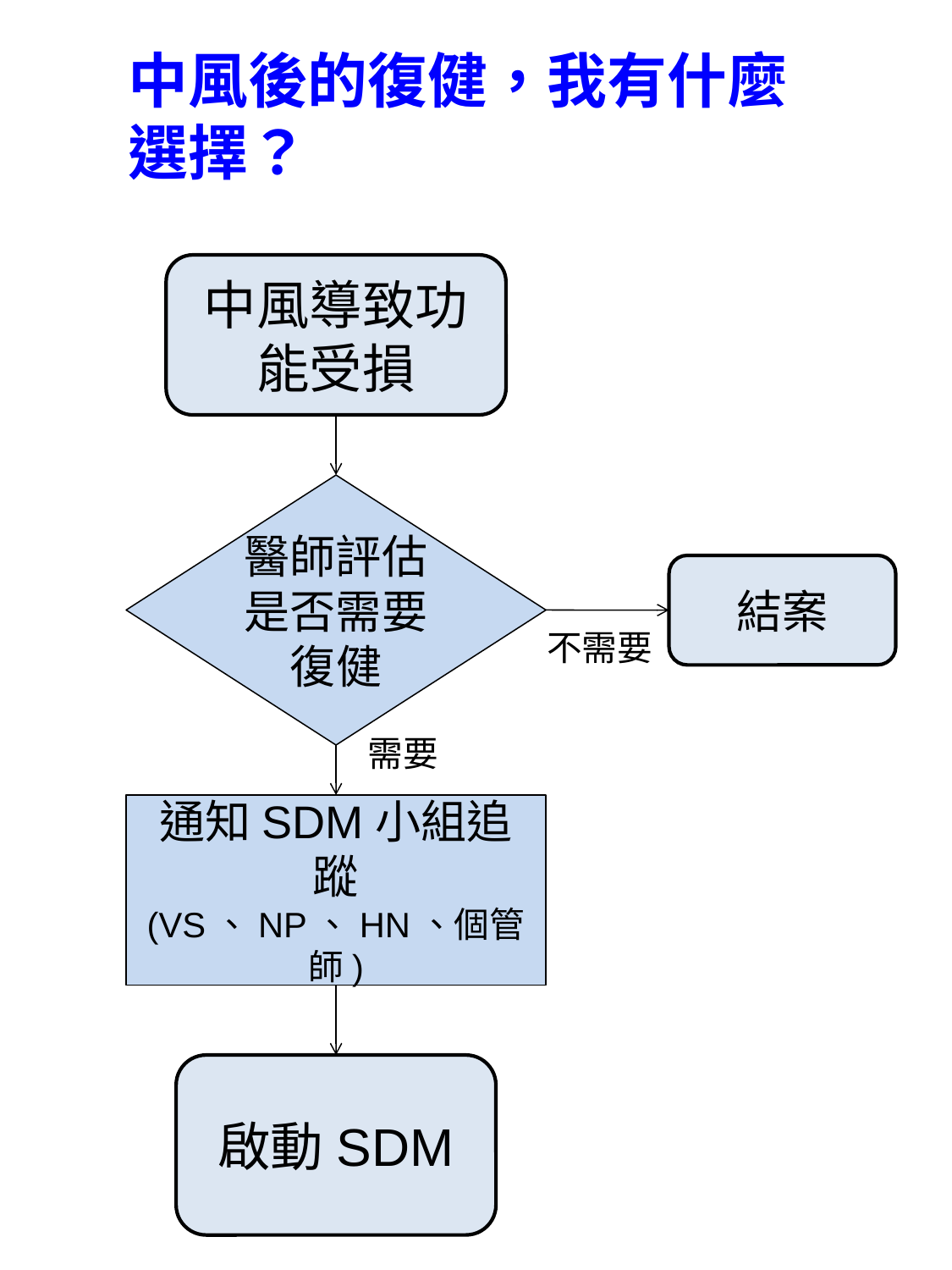

中風後的復健，我有什麼選擇？
中風導致功能受損
醫師評估是否需要復健
結案
不需要
需要
通知SDM小組追蹤
(VS、NP、HN、個管師)
啟動SDM